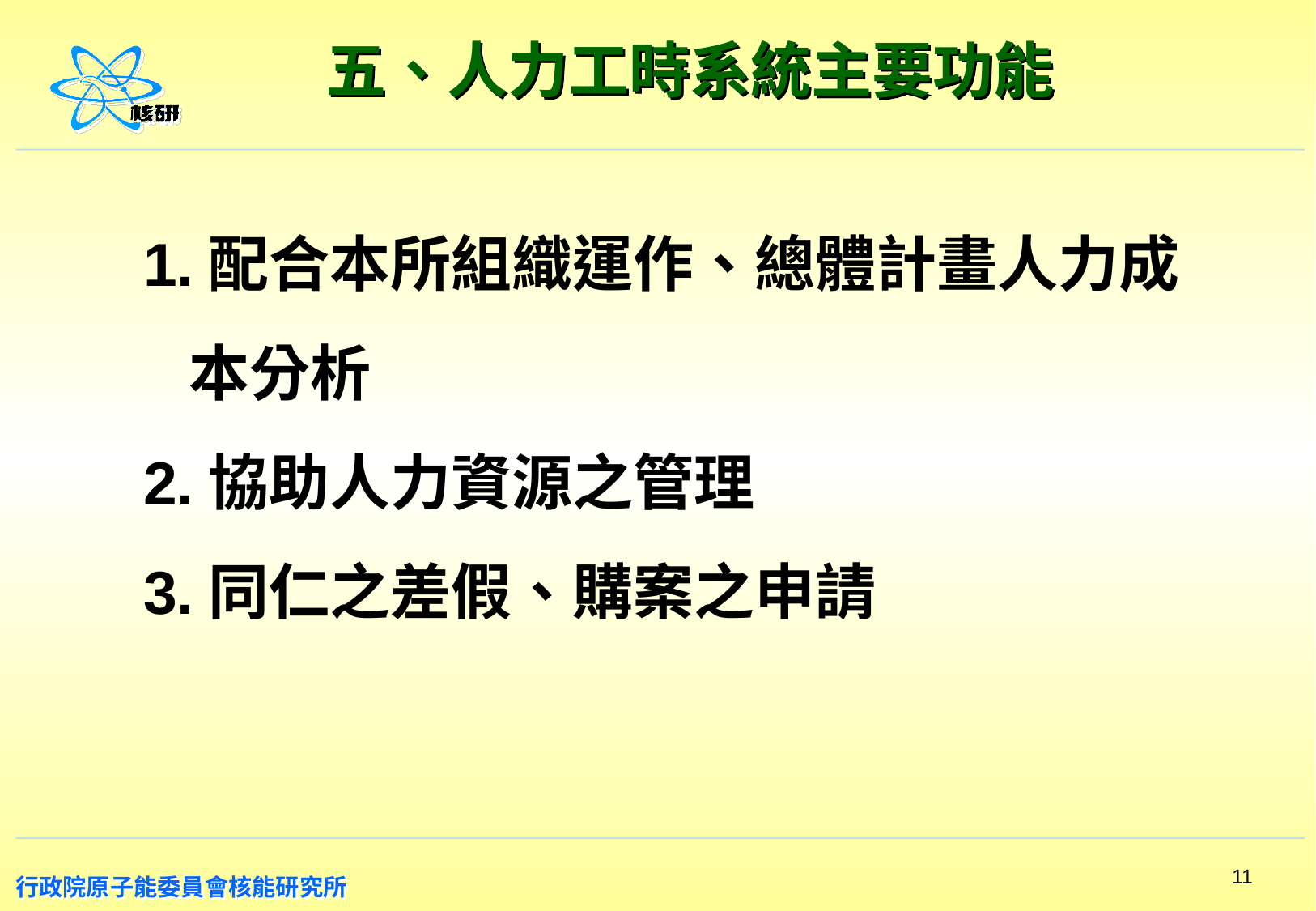

五、人力工時系統主要功能
1.配合本所組織運作、總體計畫人力成本分析
2.協助人力資源之管理
3.同仁之差假、購案之申請

11